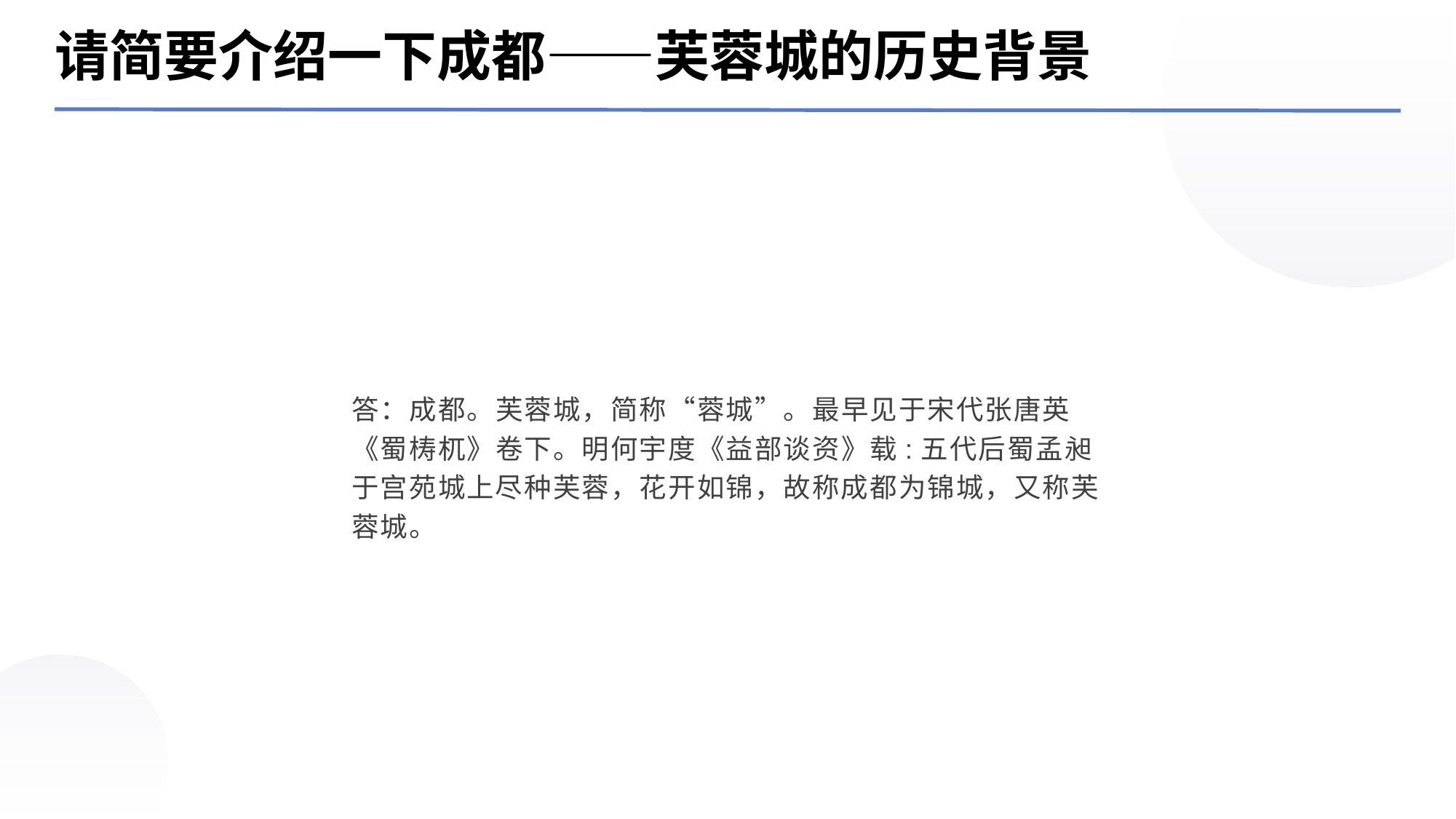

请简要介绍一下成都——芙蓉城的历史背景
答：成都。芙蓉城，简称“蓉城”。最早见于宋代张唐英《蜀梼杌》卷下。明何宇度《益部谈资》载:五代后蜀孟昶于宫苑城上尽种芙蓉，花开如锦，故称成都为锦城，又称芙蓉城。